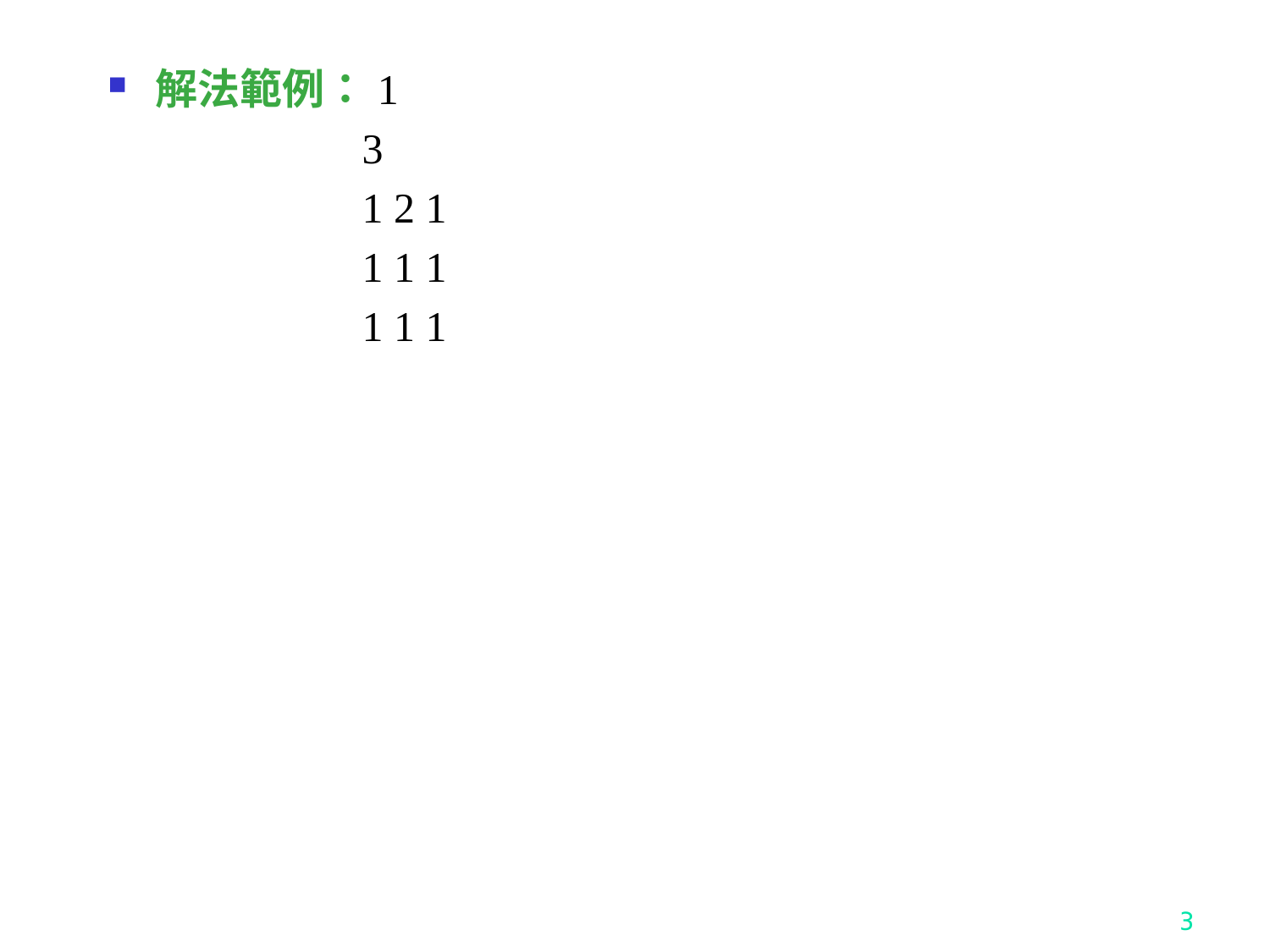

解法範例：1
		3
		1 2 1
		1 1 1
		1 1 1

3